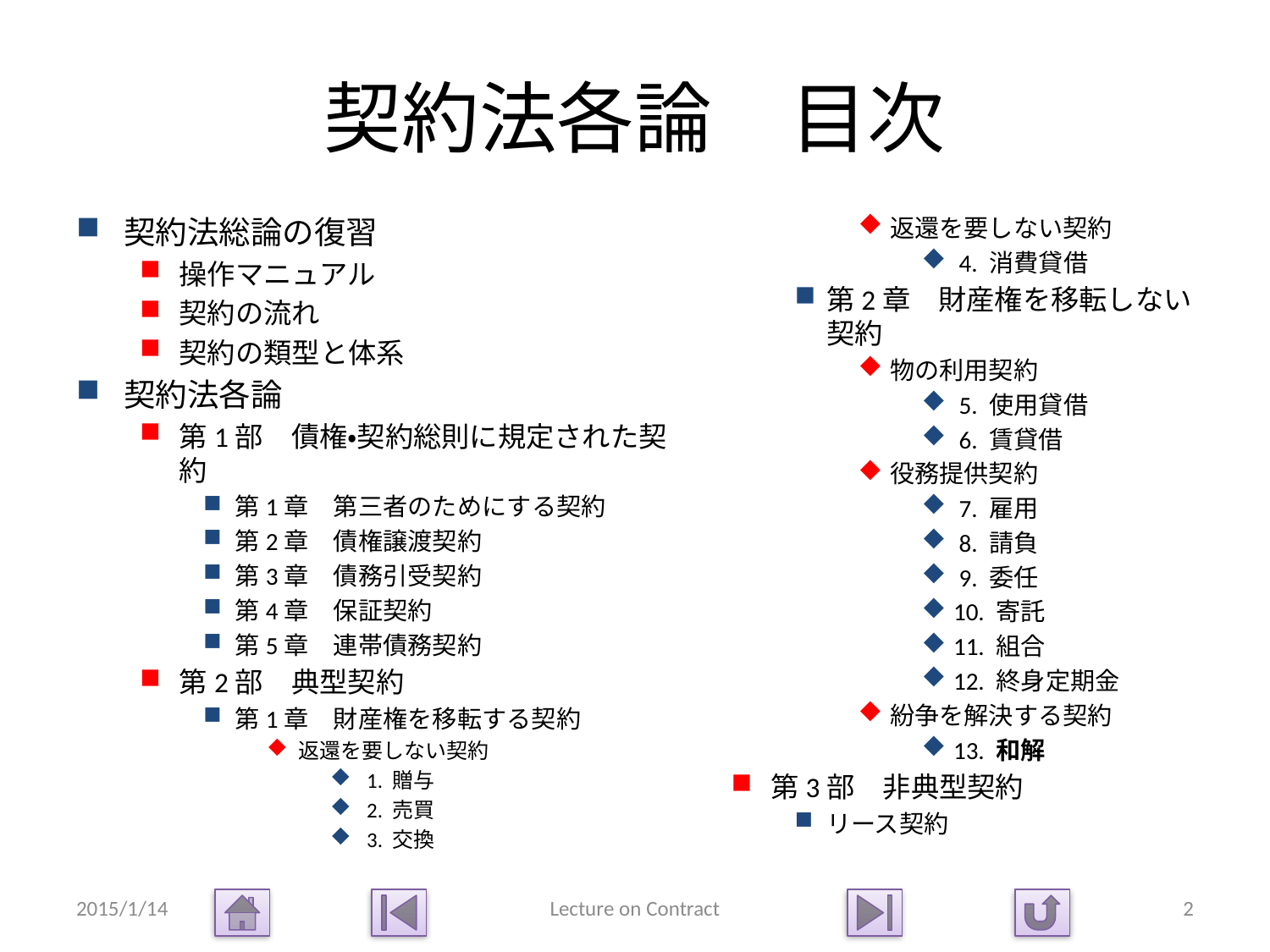

# 契約法各論　目次
契約法総論の復習
操作マニュアル
契約の流れ
契約の類型と体系
契約法各論
第1部　債権・契約総則に規定された契約
第1章　第三者のためにする契約
第2章　債権譲渡契約
第3章　債務引受契約
第4章　保証契約
第5章　連帯債務契約
第2部　典型契約
第1章　財産権を移転する契約
返還を要しない契約
 1. 贈与
 2. 売買
 3. 交換
返還を要しない契約
 4. 消費貸借
第2章　財産権を移転しない契約
物の利用契約
 5. 使用貸借
 6. 賃貸借
役務提供契約
 7. 雇用
 8. 請負
 9. 委任
10. 寄託
11. 組合
12. 終身定期金
紛争を解決する契約
13. 和解
第3部　非典型契約
リース契約
2015/1/14
Lecture on Contract
2